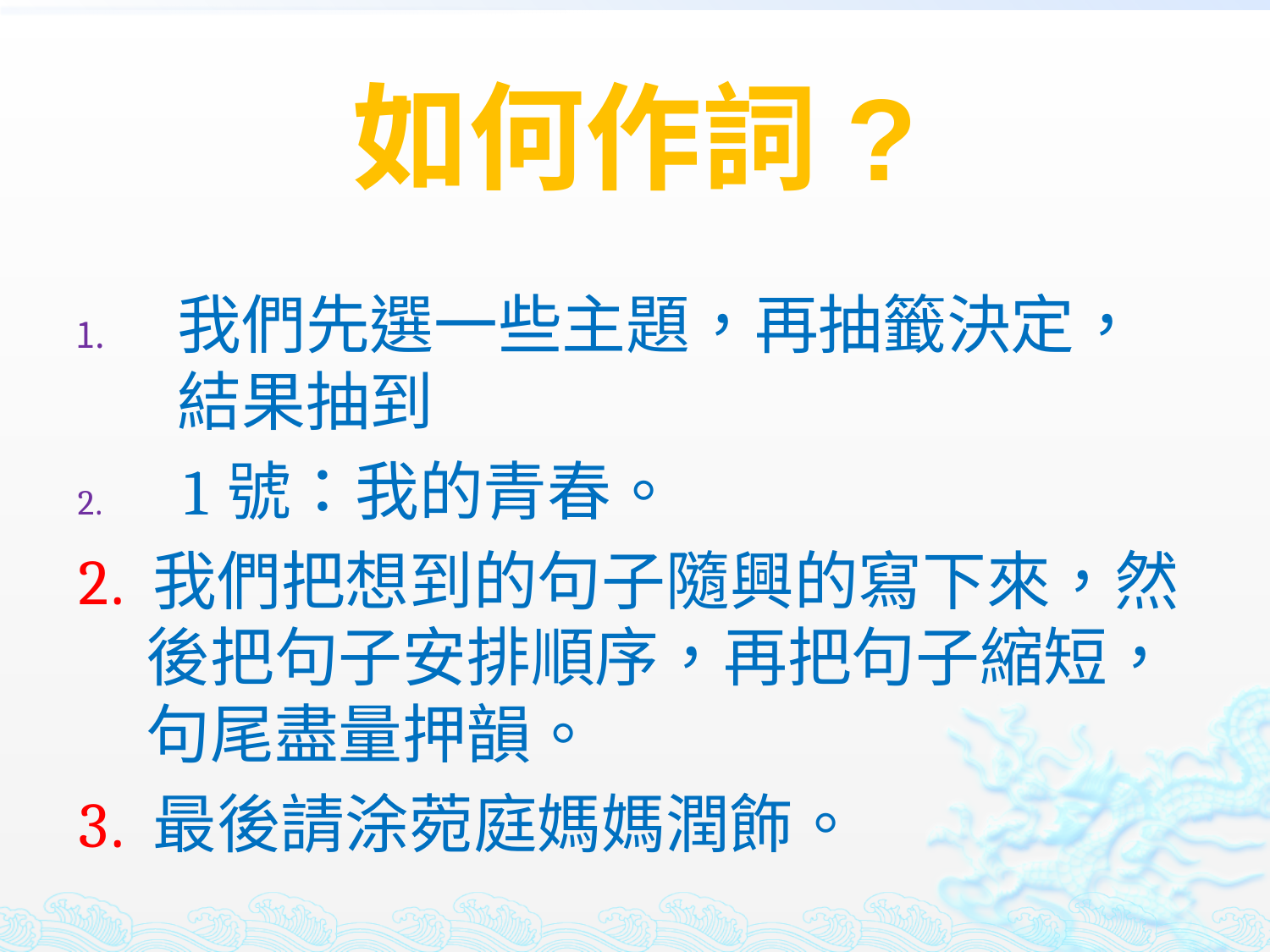

# 如何作詞?
我們先選一些主題，再抽籤決定，結果抽到
1號：我的青春。
2. 我們把想到的句子隨興的寫下來，然後把句子安排順序，再把句子縮短，句尾盡量押韻。
3. 最後請涂菀庭媽媽潤飾。